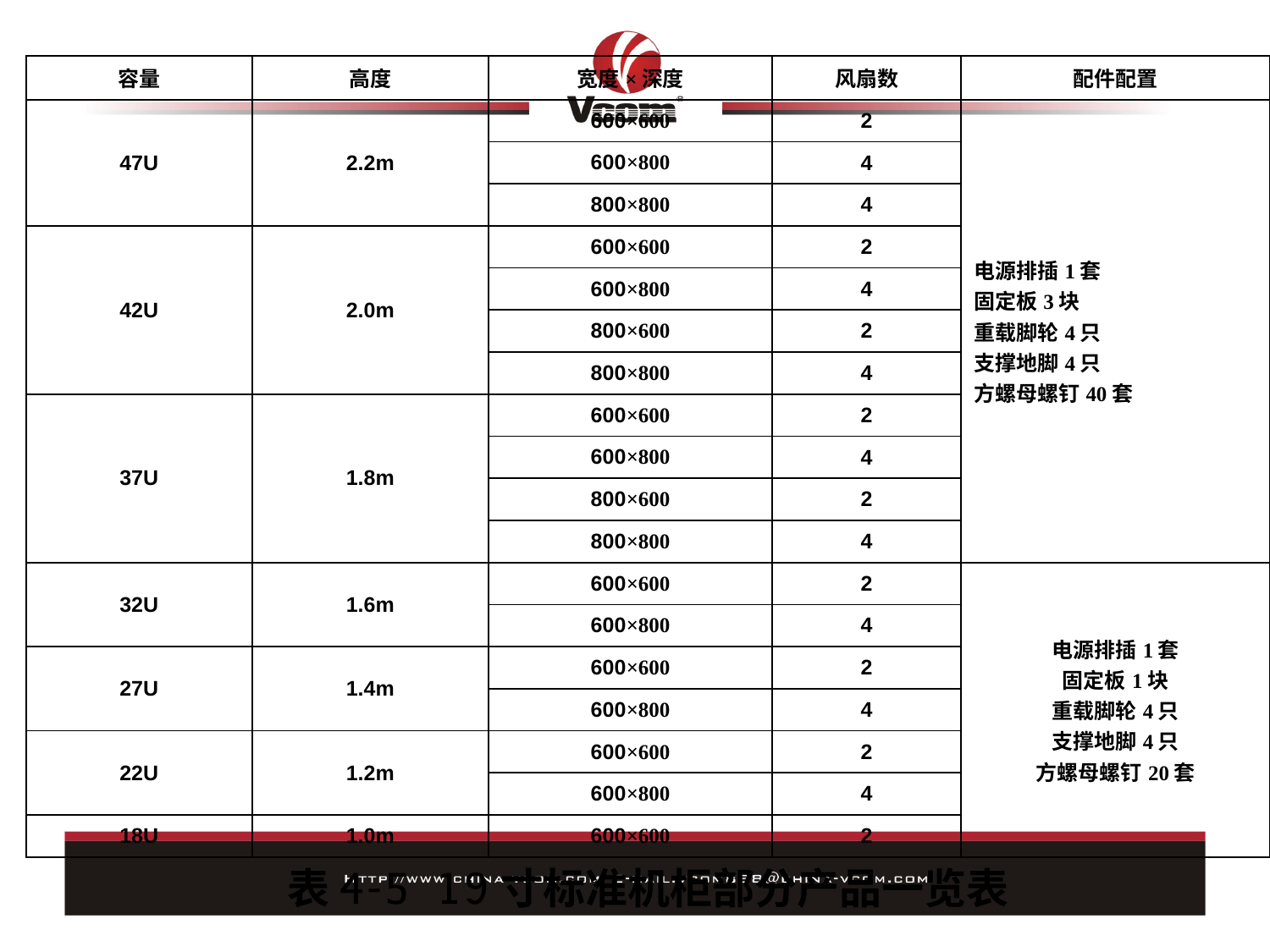

#
| 容量 | 高度 | 宽度×深度 | 风扇数 | 配件配置 |
| --- | --- | --- | --- | --- |
| 47U | 2.2m | 600×600 | 2 | 电源排插1套 固定板3块 重载脚轮4只 支撑地脚4只 方螺母螺钉40套 |
|  |  | 600×800 | 4 |  |
|  |  | 800×800 | 4 |  |
| 42U | 2.0m | 600×600 | 2 |  |
|  |  | 600×800 | 4 |  |
|  |  | 800×600 | 2 |  |
|  |  | 800×800 | 4 |  |
| 37U | 1.8m | 600×600 | 2 |  |
|  |  | 600×800 | 4 |  |
|  |  | 800×600 | 2 |  |
|  |  | 800×800 | 4 |  |
| 32U | 1.6m | 600×600 | 2 | 电源排插1套 固定板1块 重载脚轮4只 支撑地脚4只 方螺母螺钉20套 |
|  |  | 600×800 | 4 |  |
| 27U | 1.4m | 600×600 | 2 |  |
|  |  | 600×800 | 4 |  |
| 22U | 1.2m | 600×600 | 2 |  |
|  |  | 600×800 | 4 |  |
| 18U | 1.0m | 600×600 | 2 |  |
表4-5  19寸标准机柜部分产品一览表